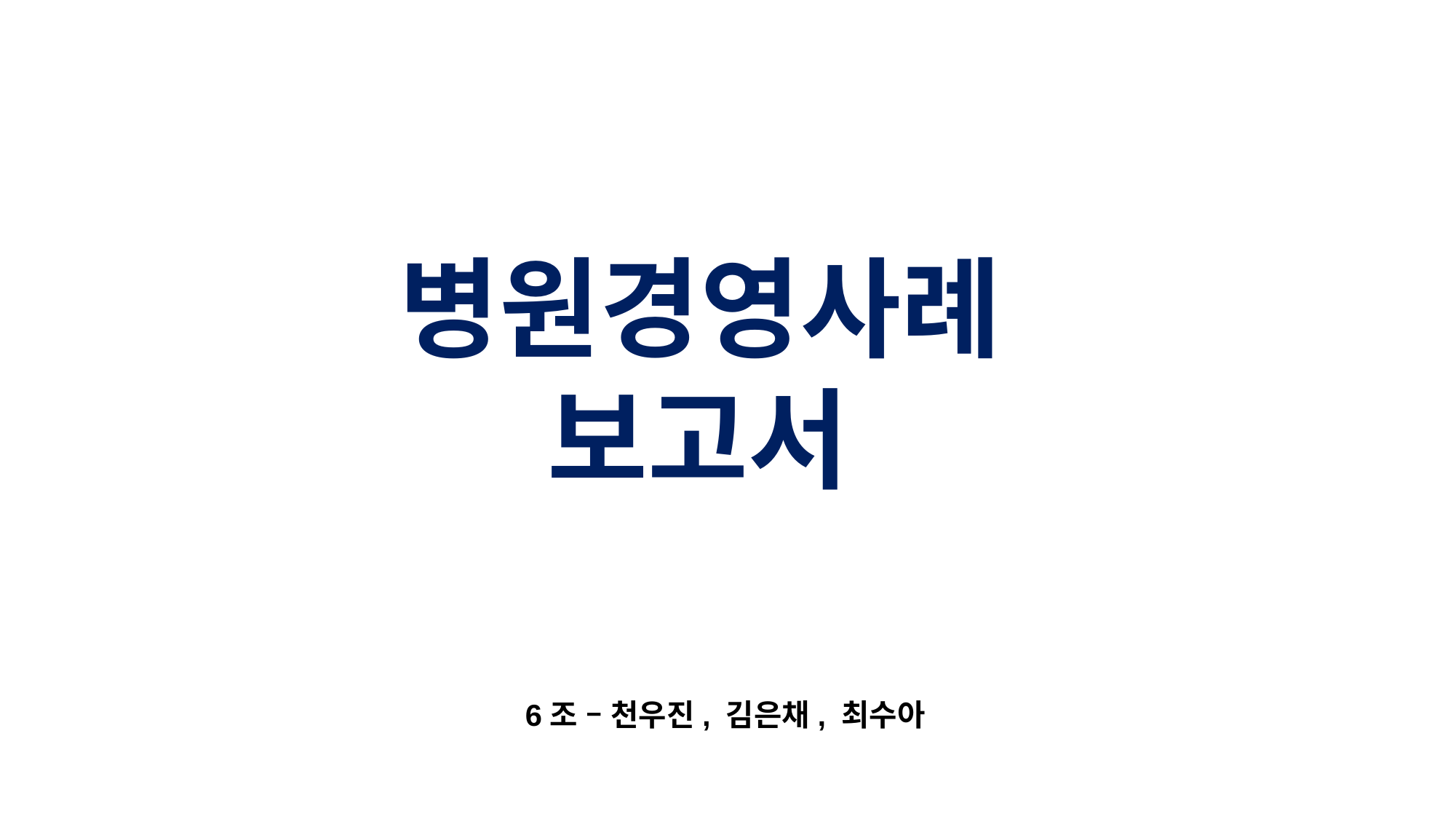

병원경영사례
    보고서
6조 – 천우진, 김은채, 최수아